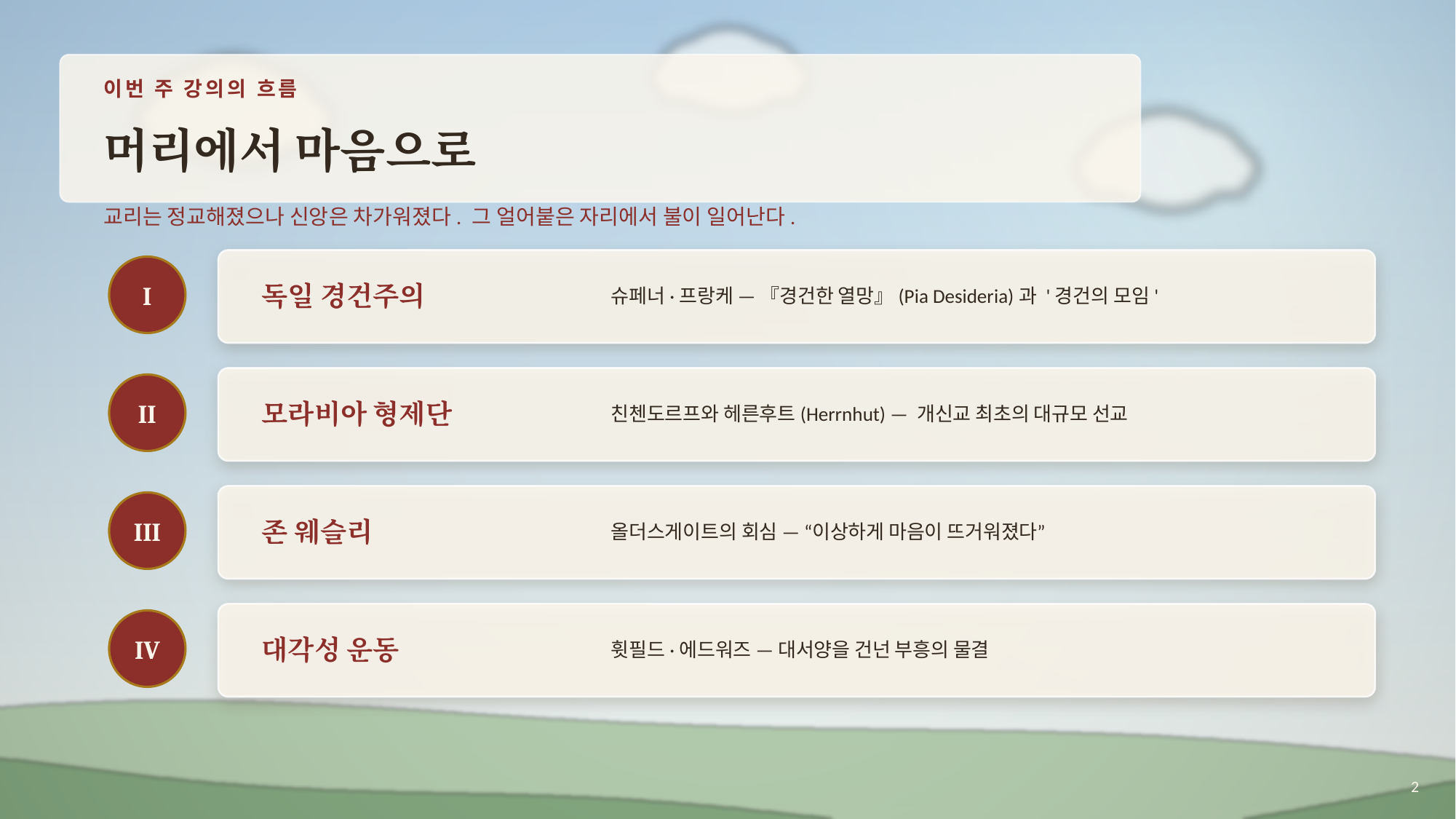

이번 주 강의의 흐름
머리에서 마음으로
교리는 정교해졌으나 신앙은 차가워졌다. 그 얼어붙은 자리에서 불이 일어난다.

독일 경건주의
슈페너·프랑케 — 『경건한 열망』(Pia Desideria)과 '경건의 모임'

I

모라비아 형제단
친첸도르프와 헤른후트(Herrnhut) — 개신교 최초의 대규모 선교

II

존 웨슬리
올더스게이트의 회심 — “이상하게 마음이 뜨거워졌다”

III

대각성 운동
휫필드·에드워즈 — 대서양을 건넌 부흥의 물결

IV
2